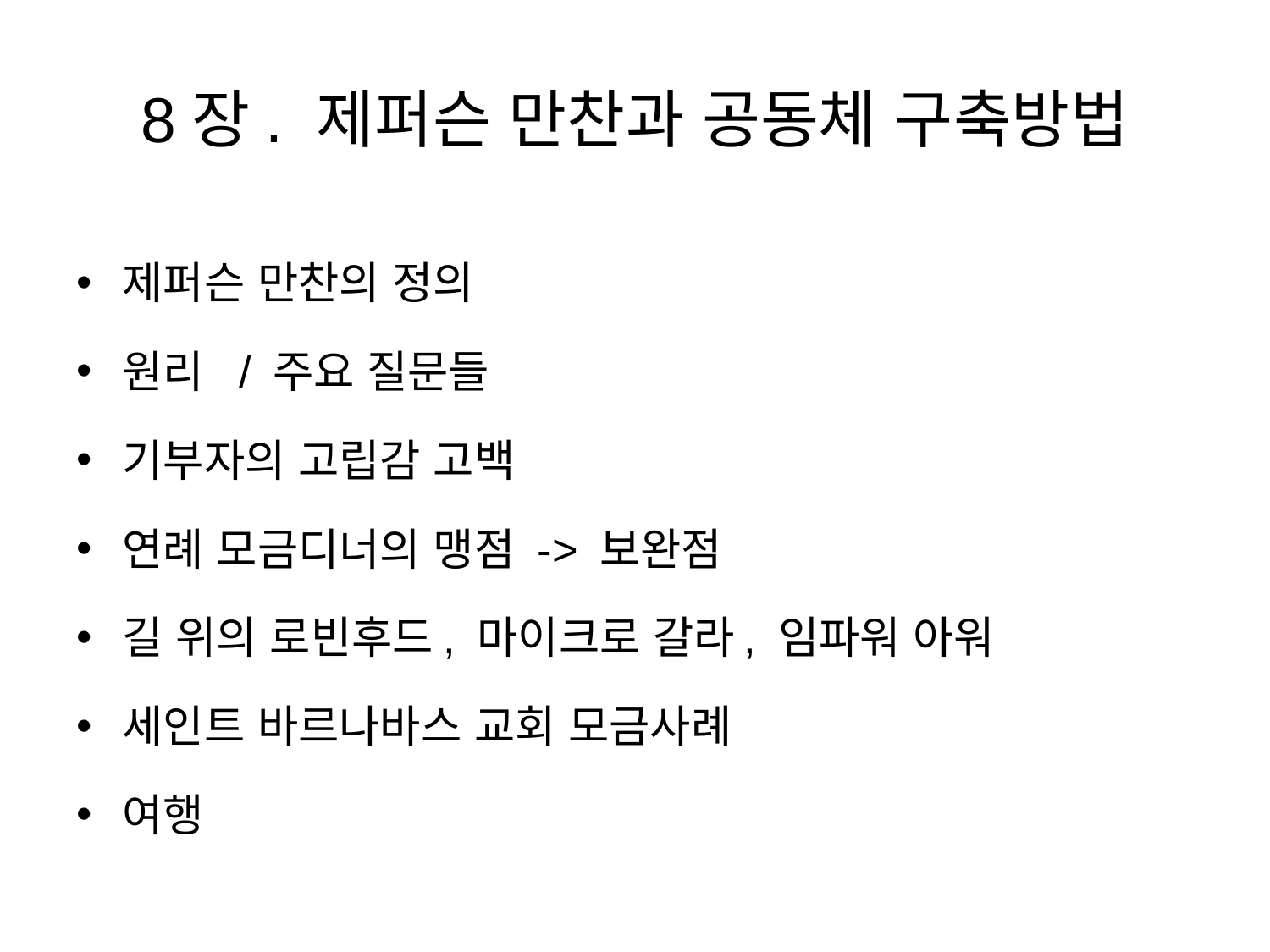

# 8장. 제퍼슨 만찬과 공동체 구축방법
제퍼슨 만찬의 정의
원리  / 주요 질문들
기부자의 고립감 고백
연례 모금디너의 맹점 -> 보완점
길 위의 로빈후드, 마이크로 갈라, 임파워 아워
세인트 바르나바스 교회 모금사례
여행